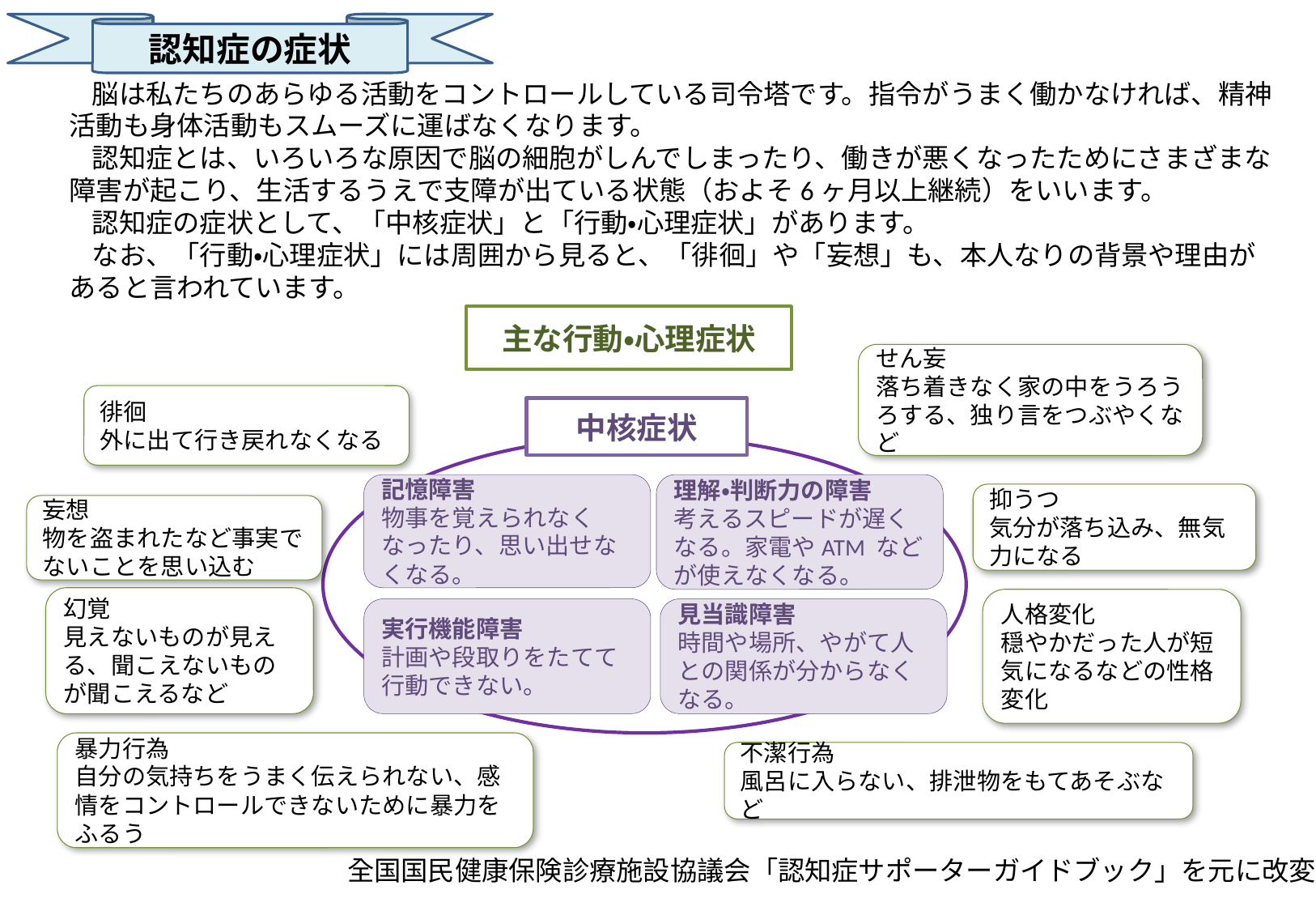

認知症の症状
脳は私たちのあらゆる活動をコントロールしている司令塔です。指令がうまく働かなければ、精神活動も身体活動もスムーズに運ばなくなります。
認知症とは、いろいろな原因で脳の細胞がしんでしまったり、働きが悪くなったためにさまざまな障害が起こり、生活するうえで支障が出ている状態（およそ6ヶ月以上継続）をいいます。
認知症の症状として、「中核症状」と「行動・心理症状」があります。
なお、「行動・心理症状」には周囲から見ると、「徘徊」や「妄想」も、本人なりの背景や理由があると言われています。
主な行動・心理症状
せん妄
落ち着きなく家の中をうろうろする、独り言をつぶやくなど
徘徊
外に出て行き戻れなくなる
中核症状

記憶障害
物事を覚えられなくなったり、思い出せなくなる。
理解・判断力の障害
考えるスピードが遅くなる。家電やATM などが使えなくなる。
抑うつ
気分が落ち込み、無気力になる
妄想
物を盗まれたなど事実でないことを思い込む
幻覚
見えないものが見える、聞こえないものが聞こえるなど
人格変化
穏やかだった人が短気になるなどの性格変化
実行機能障害
計画や段取りをたてて行動できない。
見当識障害
時間や場所、やがて人との関係が分からなくなる。
暴力行為
自分の気持ちをうまく伝えられない、感情をコントロールできないために暴力をふるう
不潔行為
風呂に入らない、排泄物をもてあそぶなど
全国国民健康保険診療施設協議会「認知症サポーターガイドブック」を元に改変